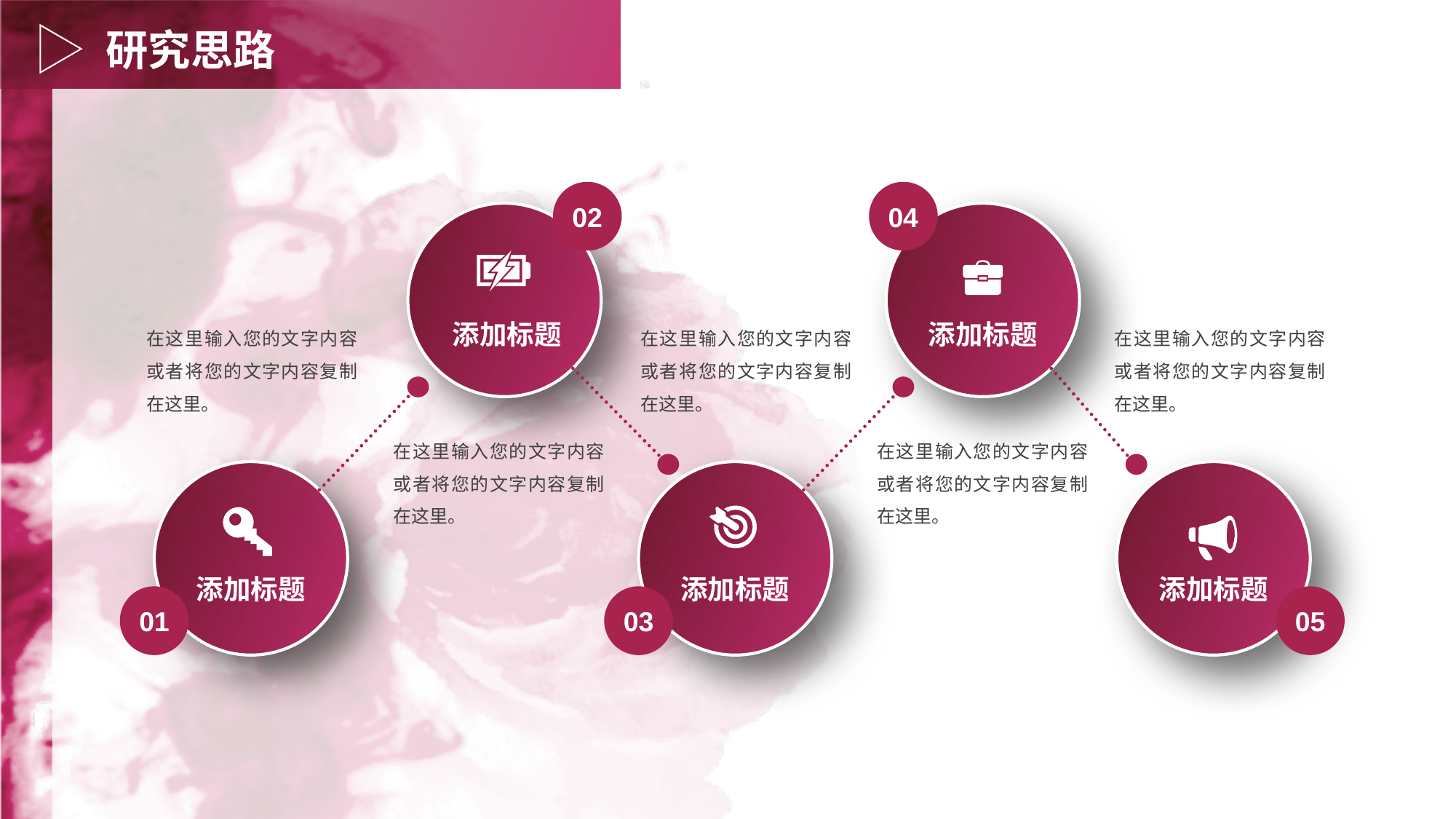

研究思路

02
04

添加标题
添加标题
在这里输入您的文字内容或者将您的文字内容复制在这里。
在这里输入您的文字内容或者将您的文字内容复制在这里。
在这里输入您的文字内容或者将您的文字内容复制在这里。

在这里输入您的文字内容或者将您的文字内容复制在这里。
在这里输入您的文字内容或者将您的文字内容复制在这里。

添加标题
添加标题
添加标题
01
03
05